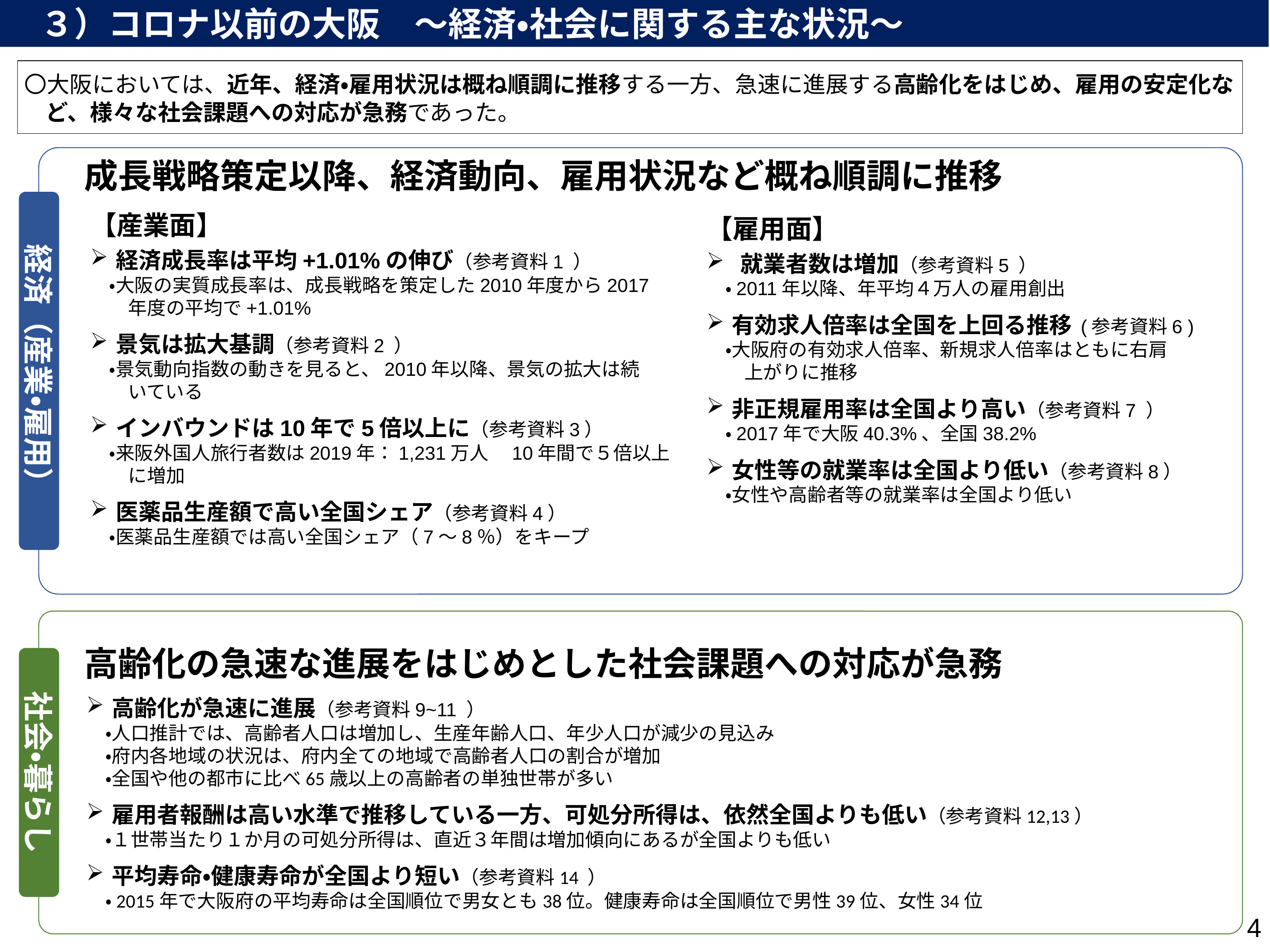

# ３）コロナ以前の大阪　〜経済・社会に関する主な状況〜
〇大阪においては、近年、経済・雇用状況は概ね順調に推移する一方、急速に進展する高齢化をはじめ、雇用の安定化など、様々な社会課題への対応が急務であった。

成長戦略策定以降、経済動向、雇用状況など概ね順調に推移
経済（産業・雇用）
【産業面】
経済成長率は平均+1.01%の伸び（参考資料1 ）
　・大阪の実質成長率は、成長戦略を策定した2010年度から2017
　　年度の平均で+1.01%
景気は拡大基調（参考資料2 ）
　・景気動向指数の動きを見ると、2010年以降、景気の拡大は続
　　いている
インバウンドは10年で5倍以上に（参考資料3）
　・来阪外国人旅行者数は2019年：1,231万人　10年間で５倍以上
　　に増加
医薬品生産額で高い全国シェア（参考資料4）
　・医薬品生産額では高い全国シェア（7〜8％）をキープ
【雇用面】
就業者数は増加（参考資料5 ）
　・2011年以降、年平均４万人の雇用創出
有効求人倍率は全国を上回る推移 (参考資料6 )
　・大阪府の有効求人倍率、新規求人倍率はともに右肩
　　上がりに推移
非正規雇用率は全国より高い（参考資料7 ）
　・2017年で大阪40.3%、全国38.2%
女性等の就業率は全国より低い（参考資料8）
　・女性や高齢者等の就業率は全国より低い

高齢化の急速な進展をはじめとした社会課題への対応が急務
社会・暮らし
高齢化が急速に進展（参考資料9~11 ）
　・人口推計では、高齢者人口は増加し、生産年齢人口、年少人口が減少の見込み
　・府内各地域の状況は、府内全ての地域で高齢者人口の割合が増加
　・全国や他の都市に比べ65歳以上の高齢者の単独世帯が多い
雇用者報酬は高い水準で推移している一方、可処分所得は、依然全国よりも低い（参考資料12,13）
　・１世帯当たり１か月の可処分所得は、直近３年間は増加傾向にあるが全国よりも低い
平均寿命・健康寿命が全国より短い（参考資料14 ）
　・2015年で大阪府の平均寿命は全国順位で男女とも38位。健康寿命は全国順位で男性39位、女性34位
4